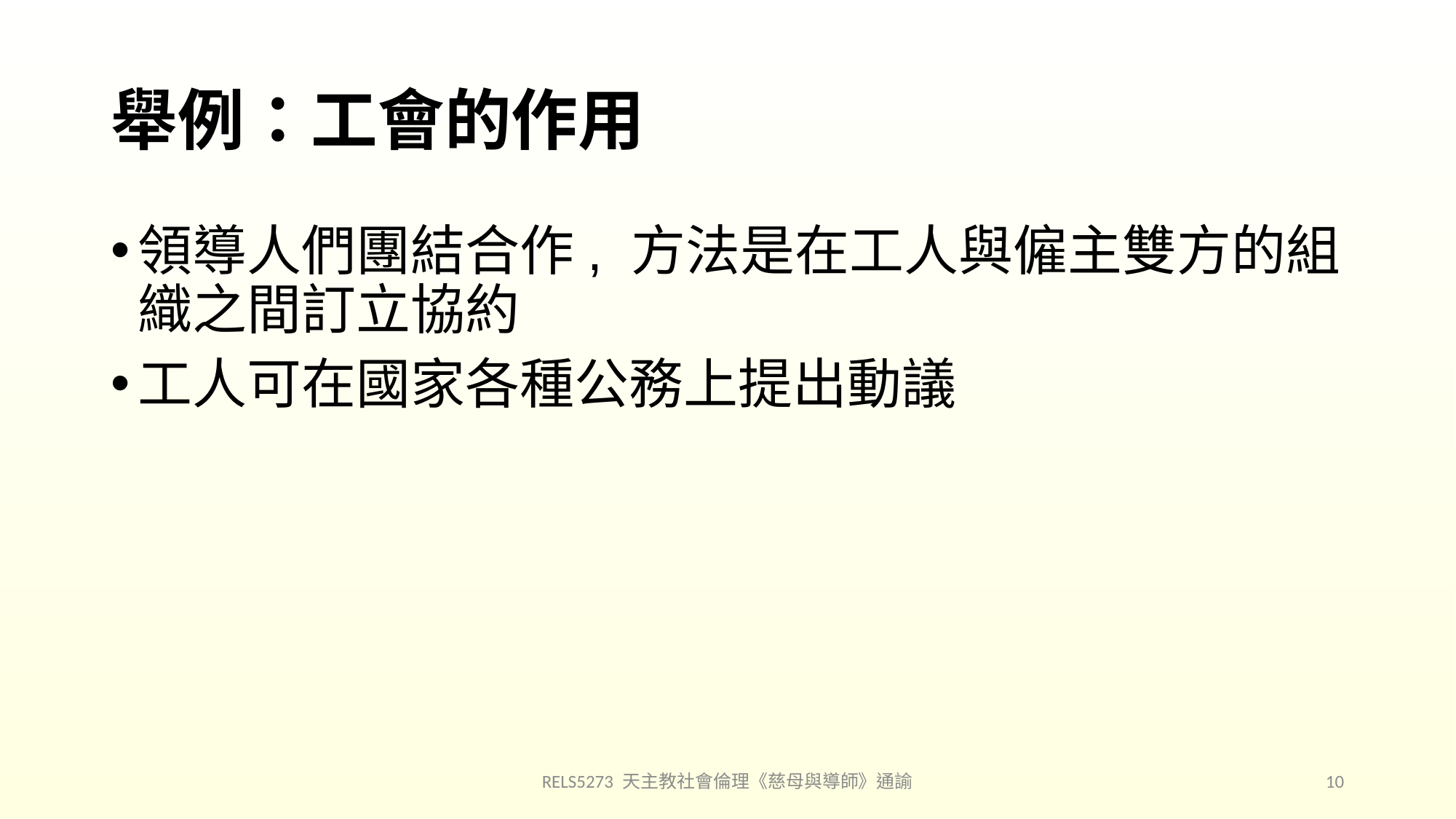

# 舉例：工會的作用
領導人們團結合作, 方法是在工人與僱主雙方的組織之間訂立協約
工人可在國家各種公務上提出動議
RELS5273 天主教社會倫理《慈母與導師》通諭
10